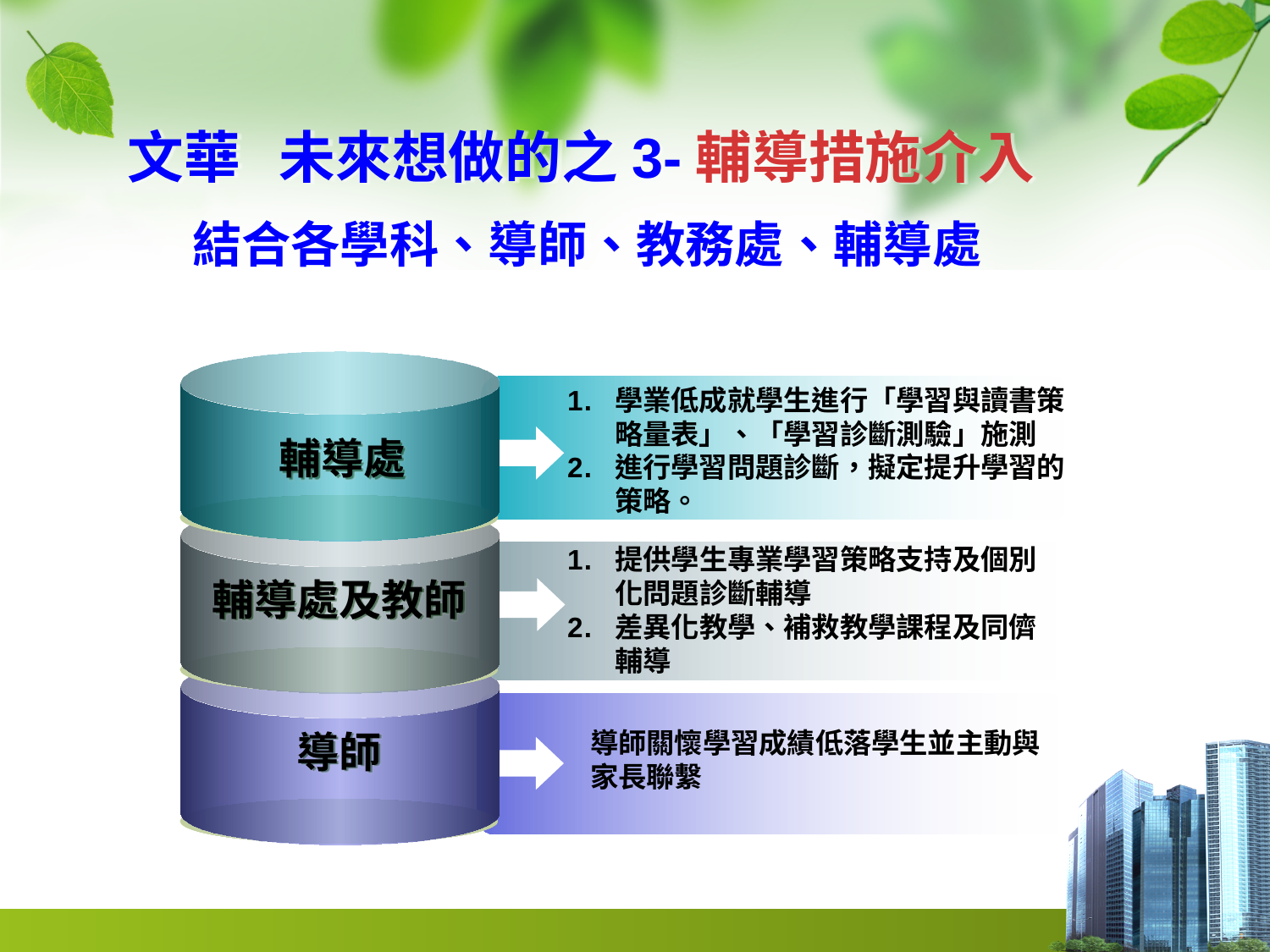

文華   未來想做的之3-輔導措施介入
結合各學科、導師、教務處、輔導處

學業低成就學生進行「學習與讀書策略量表」、「學習診斷測驗」施測
進行學習問題診斷，擬定提升學習的策略。

輔導處

提供學生專業學習策略支持及個別化問題診斷輔導
差異化教學、補救教學課程及同儕輔導

輔導處及教師

導師關懷學習成績低落學生並主動與家長聯繫
導師